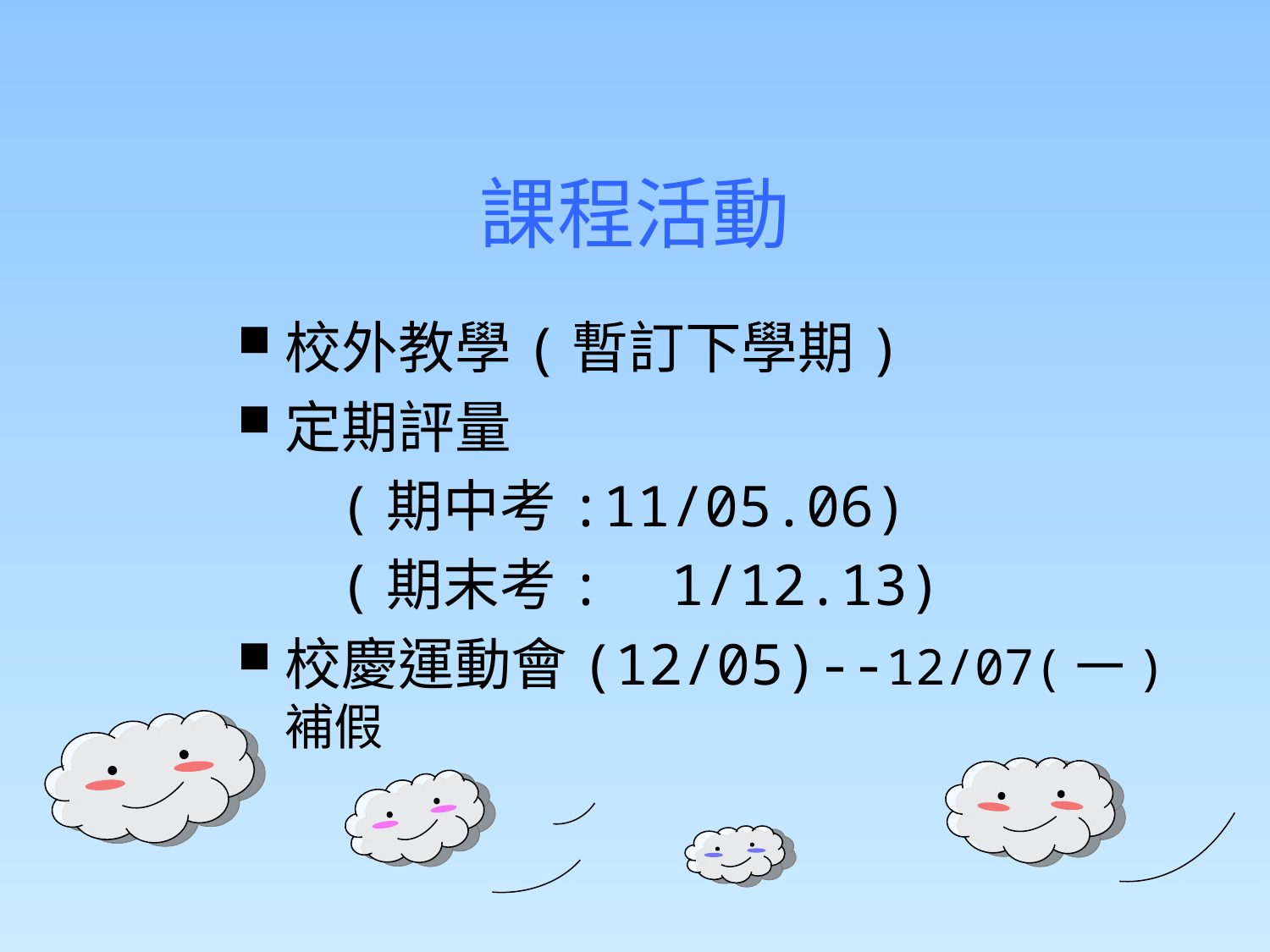

# 課程活動
校外教學(暫訂下學期)
定期評量
   (期中考:11/05.06)
   (期末考:  1/12.13)
校慶運動會(12/05)--12/07(一)補假